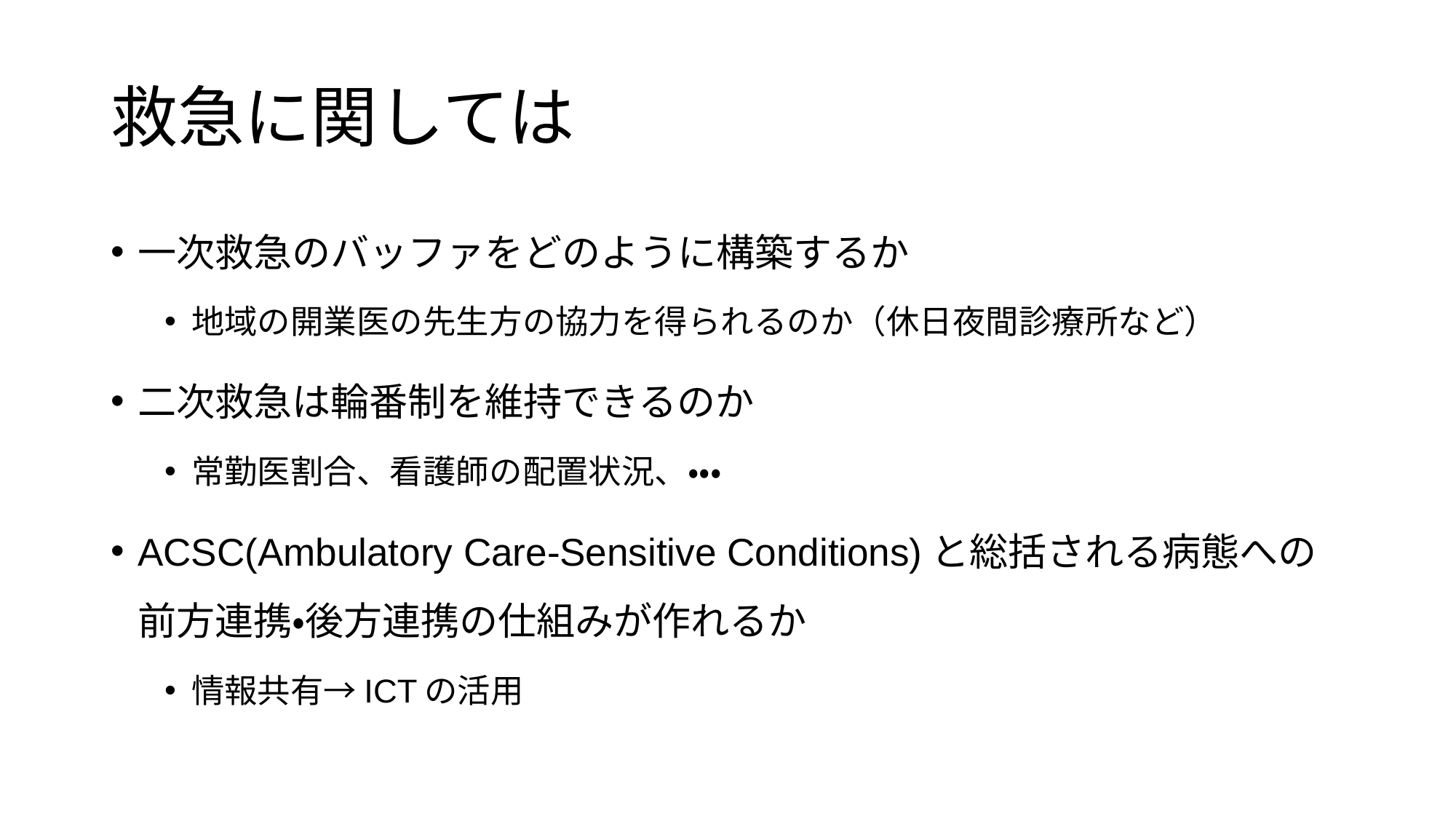

# 救急に関しては
一次救急のバッファをどのように構築するか
地域の開業医の先生方の協力を得られるのか（休日夜間診療所など）
二次救急は輪番制を維持できるのか
常勤医割合、看護師の配置状況、・・・
ACSC(Ambulatory Care-Sensitive Conditions)と総括される病態への前方連携・後方連携の仕組みが作れるか
情報共有→ICTの活用